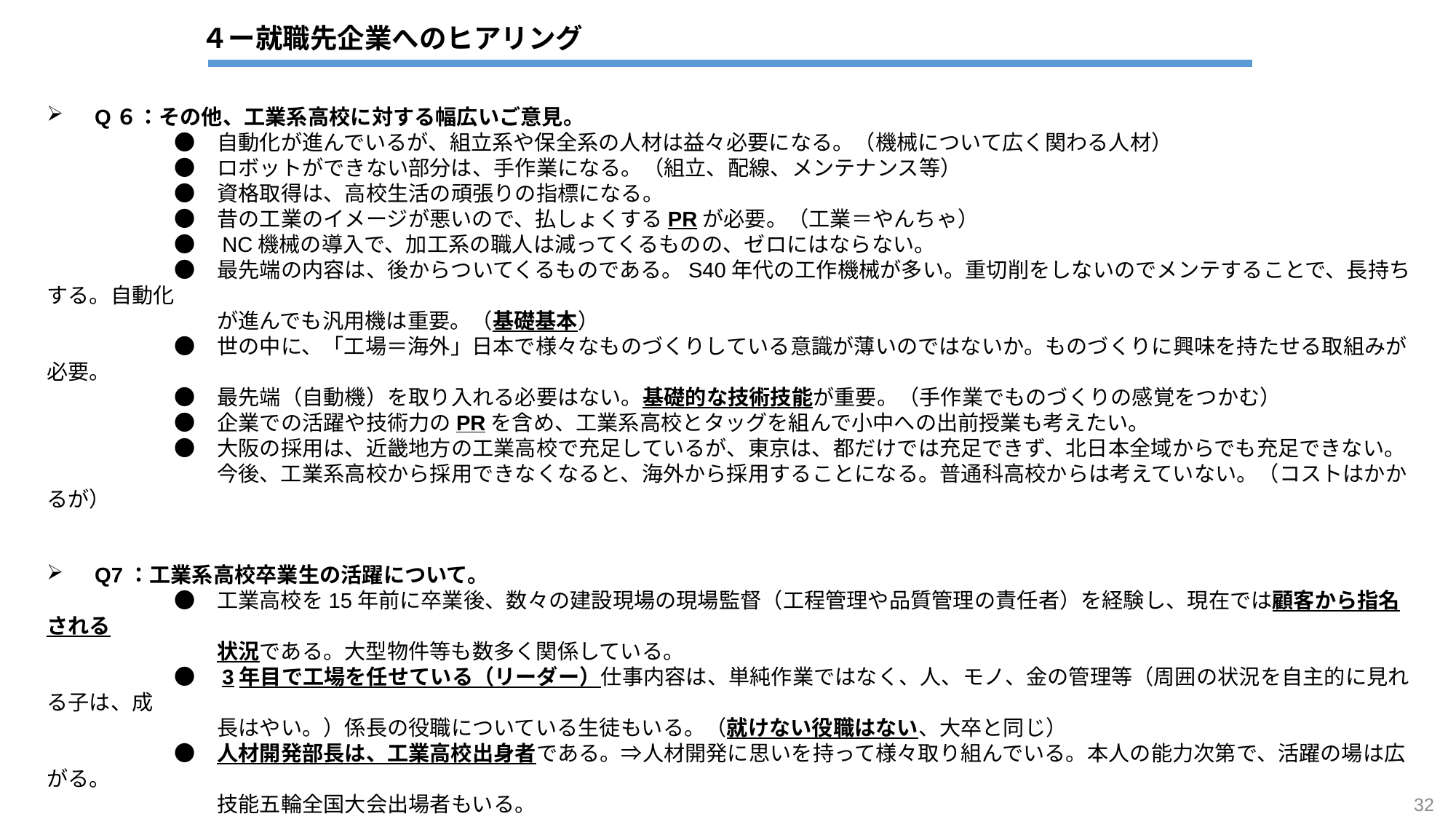

４ー就職先企業へのヒアリング
　Q６：その他、工業系高校に対する幅広いご意見。
　　　　　　●　自動化が進んでいるが、組立系や保全系の人材は益々必要になる。（機械について広く関わる人材）
　　　　　　●　ロボットができない部分は、手作業になる。（組立、配線、メンテナンス等）
　　　　　　●　資格取得は、高校生活の頑張りの指標になる。
　　　　　　●　昔の工業のイメージが悪いので、払しょくするPRが必要。（工業＝やんちゃ）
　　　　　　●　NC機械の導入で、加工系の職人は減ってくるものの、ゼロにはならない。
　　　　　　●　最先端の内容は、後からついてくるものである。S40年代の工作機械が多い。重切削をしないのでメンテすることで、長持ちする。自動化
　　　　　　　　が進んでも汎用機は重要。（基礎基本）
　　　　　　●　世の中に、「工場＝海外」日本で様々なものづくりしている意識が薄いのではないか。ものづくりに興味を持たせる取組みが必要。
　　　　　　●　最先端（自動機）を取り入れる必要はない。基礎的な技術技能が重要。（手作業でものづくりの感覚をつかむ）
　　　　　　●　企業での活躍や技術力のPRを含め、工業系高校とタッグを組んで小中への出前授業も考えたい。
　　　　　　●　大阪の採用は、近畿地方の工業高校で充足しているが、東京は、都だけでは充足できず、北日本全域からでも充足できない。
　　　　　　　　今後、工業系高校から採用できなくなると、海外から採用することになる。普通科高校からは考えていない。（コストはかかるが）

　Q7：工業系高校卒業生の活躍について。
　　　　　　●　工業高校を15年前に卒業後、数々の建設現場の現場監督（工程管理や品質管理の責任者）を経験し、現在では顧客から指名される
　　　　　　　　状況である。大型物件等も数多く関係している。
　　　　　　●　3年目で工場を任せている（リーダー）仕事内容は、単純作業ではなく、人、モノ、金の管理等（周囲の状況を自主的に見れる子は、成
　　　　　　　　長はやい。）係長の役職についている生徒もいる。（就けない役職はない、大卒と同じ）
　　　　　　●　人材開発部長は、工業高校出身者である。⇒人材開発に思いを持って様々取り組んでいる。本人の能力次第で、活躍の場は広がる。
　　　　　　　　技能五輪全国大会出場者もいる。
　　　　　　●　関西支社長は、他県の工業高校出身者である。部長級にも、工業高校出身者はいる。
　　　　　　　　全国に10名程度の技術系管理職に大阪の工業高校出身者がいる。（40代後半）
　　　　　　●　能力次第ではあるが、10年目に係長として活躍している者もいる。製造部では、30名/42名中が工業出身である。職人をめざす者や海
　　　　　　　　外への修理対応など多方面で活躍している。
　　　　　　●　能力次第ではあるが、勤続10年以上で役職についている。（管理職クラス）離職率も低い。
32